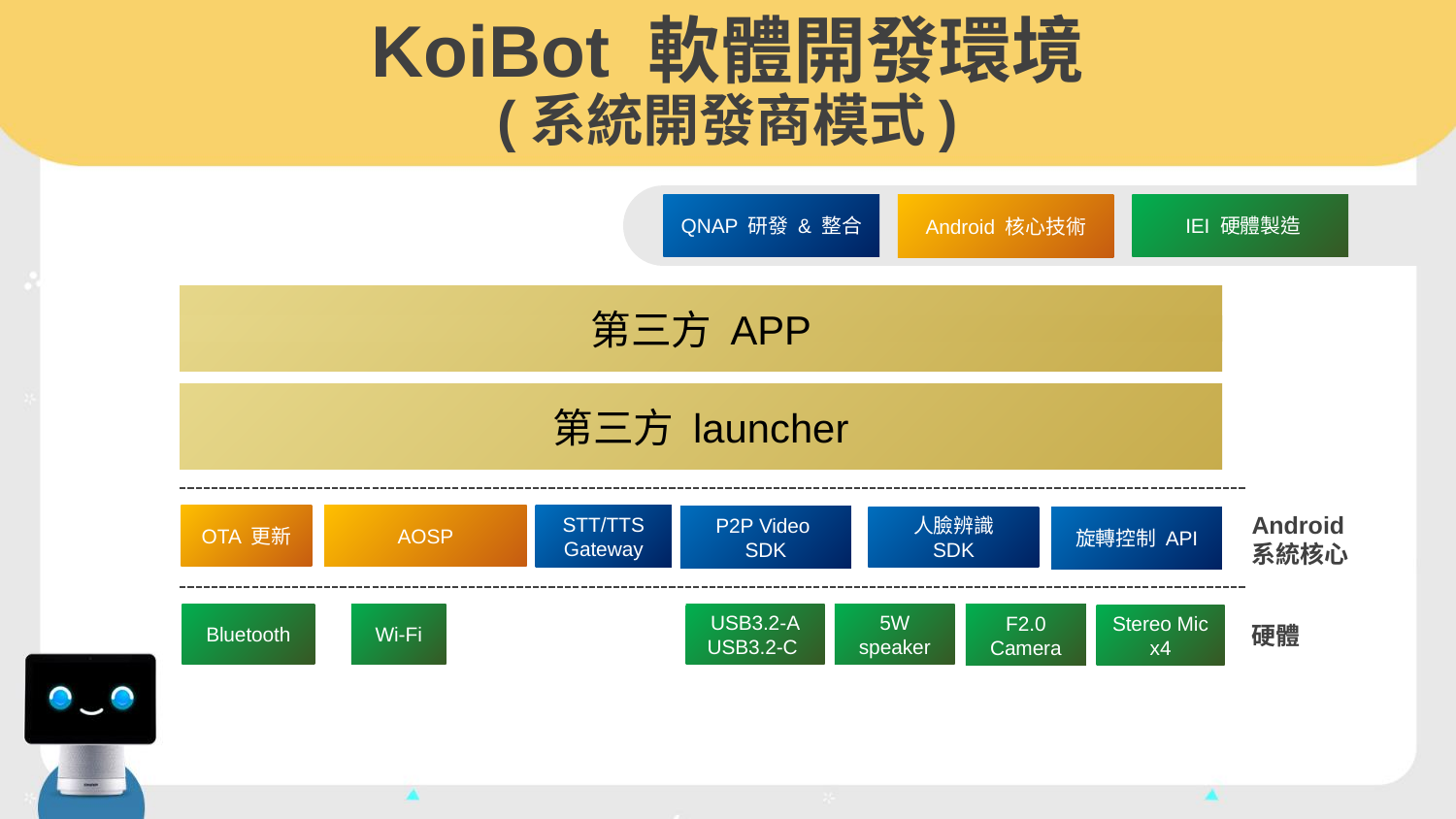

# KoiBot 軟體開發環境 (系統開發商模式)

QNAP 研發 & 整合
 IEI 硬體製造
Android 核心技術

第三方 APP

第三方 launcher
Android  系統核心
AOSP
OTA 更新
STT/TTS
Gateway
P2P Video
SDK
人臉辨識
SDK
旋轉控制 API
5W speaker
Wi-Fi
Bluetooth
USB3.2-A
USB3.2-C
F2.0
Camera
Stereo Mic x4
硬體